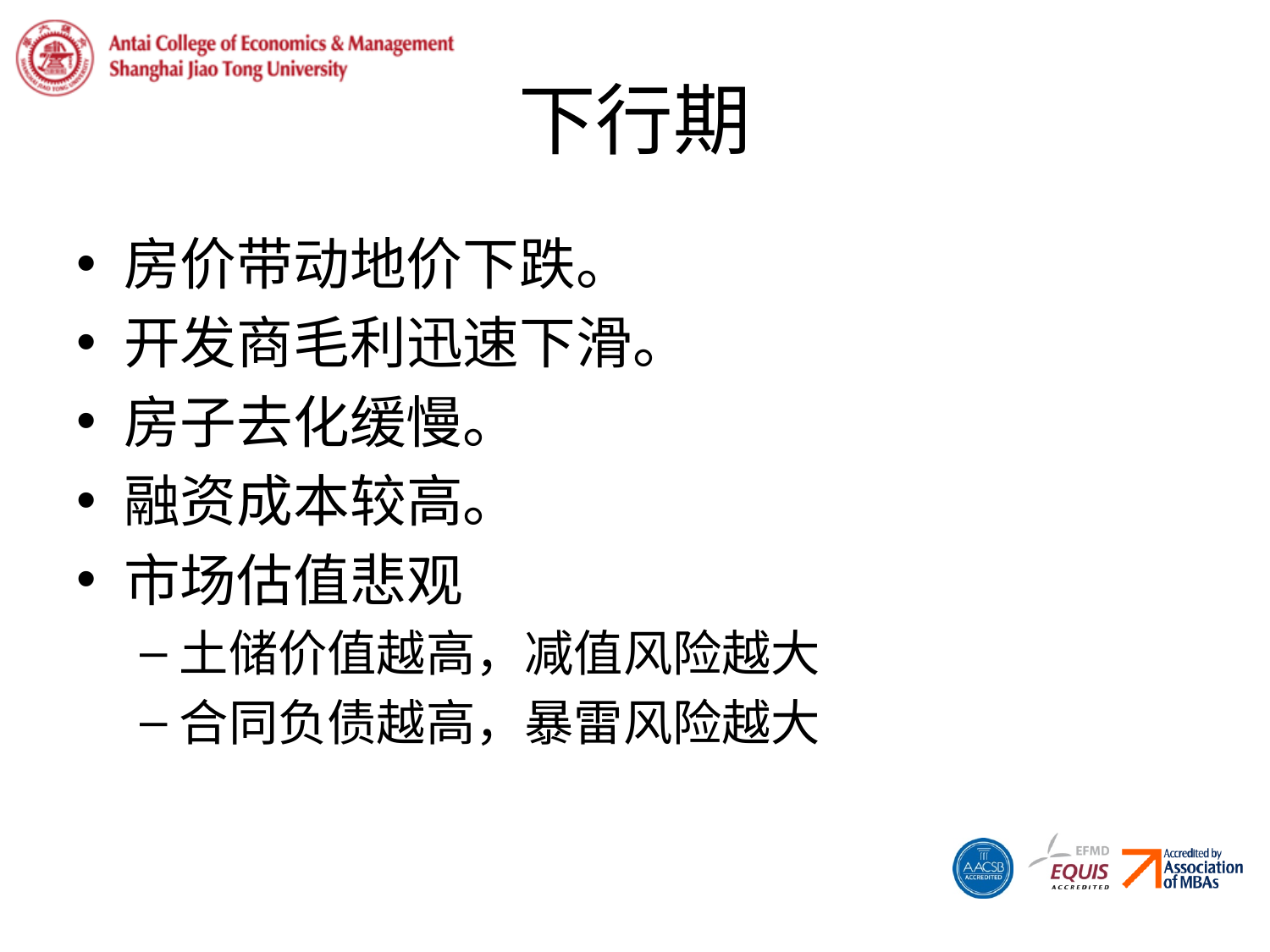

# 下行期
房价带动地价下跌。
开发商毛利迅速下滑。
房子去化缓慢。
融资成本较高。
市场估值悲观
土储价值越高，减值风险越大
合同负债越高，暴雷风险越大